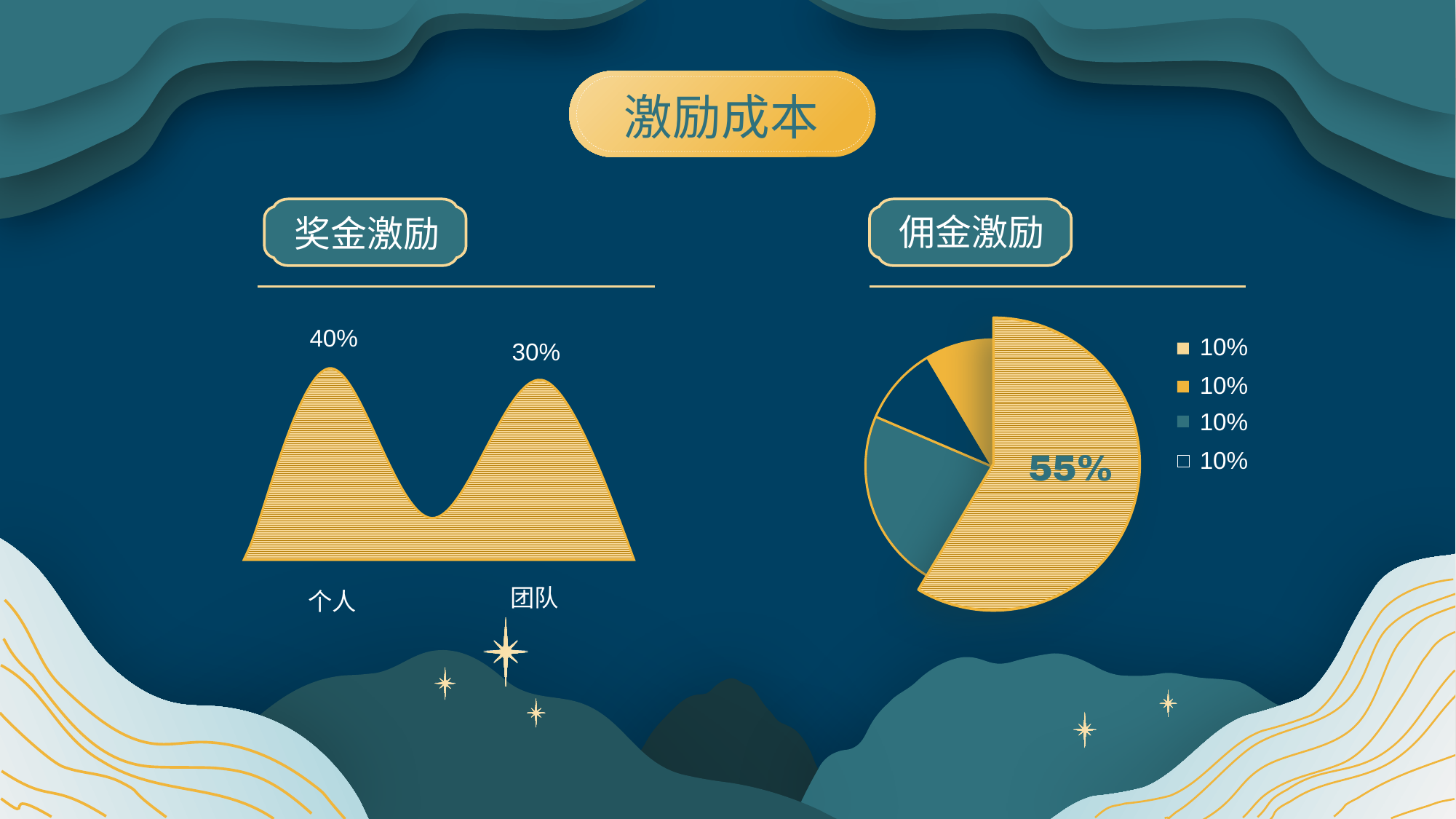

激励成本

佣金激励
奖金激励
40%

10%
30%

10%

10%

55%
10%

团队
个人